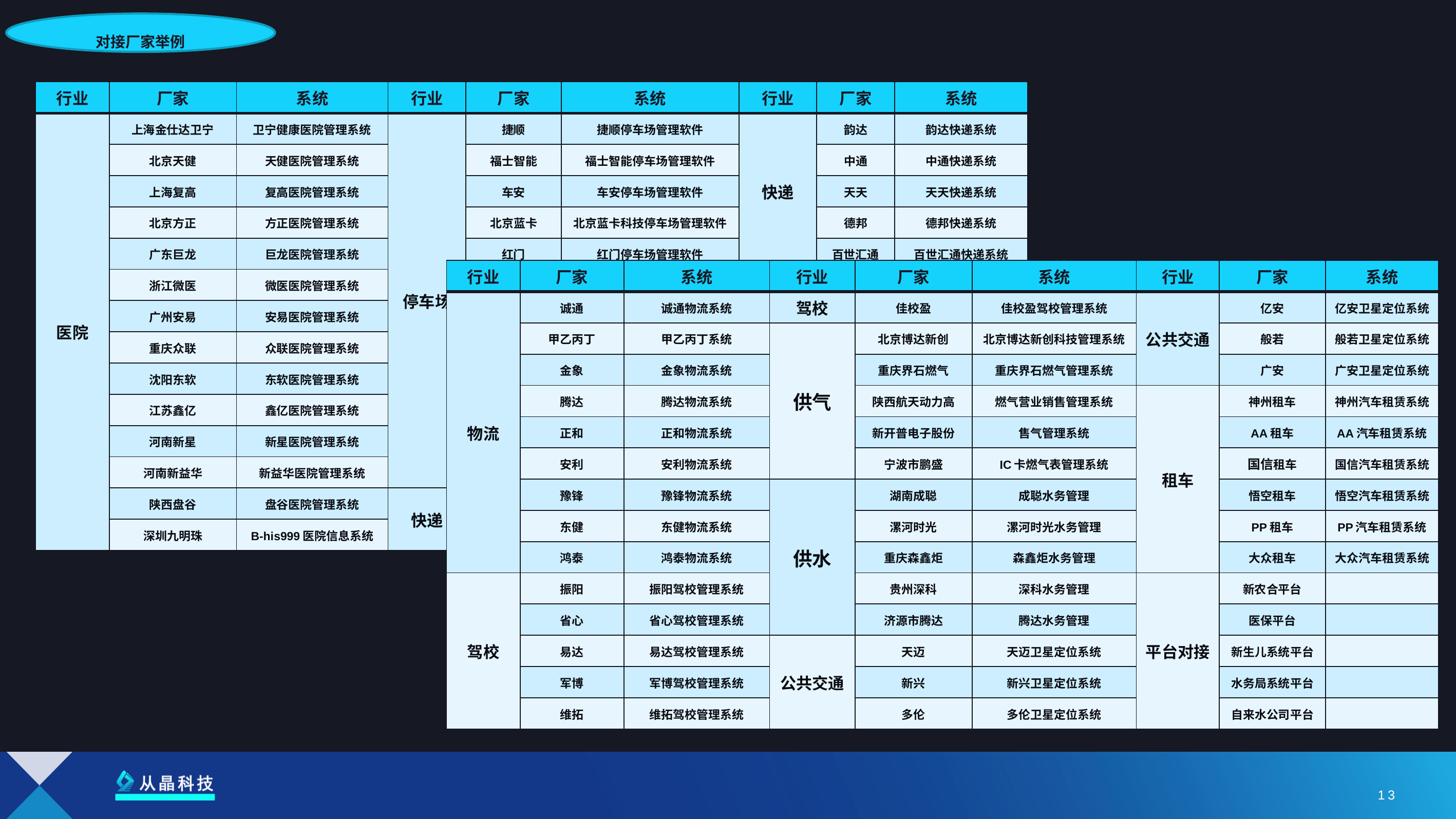

对接厂家举例
| 行业 | 厂家 | 系统 | 行业 | 厂家 | 系统 | 行业 | 厂家 | 系统 |
| --- | --- | --- | --- | --- | --- | --- | --- | --- |
| 医院 | 上海金仕达卫宁 | 卫宁健康医院管理系统 | 停车场 | 捷顺 | 捷顺停车场管理软件 | 快递 | 韵达 | 韵达快递系统 |
|  | 北京天健 | 天健医院管理系统 |  | 福士智能 | 福士智能停车场管理软件 |  | 中通 | 中通快递系统 |
|  | 上海复高 | 复高医院管理系统 |  | 车安 | 车安停车场管理软件 |  | 天天 | 天天快递系统 |
|  | 北京方正 | 方正医院管理系统 |  | 北京蓝卡 | 北京蓝卡科技停车场管理软件 |  | 德邦 | 德邦快递系统 |
|  | 广东巨龙 | 巨龙医院管理系统 |  | 红门 | 红门停车场管理软件 |  | 百世汇通 | 百世汇通快递系统 |
|  | 浙江微医 | 微医医院管理系统 |  | 科拓 | 科拓停车场管理软件 | 物流 | 德邦 | 德邦物流系统 |
|  | 广州安易 | 安易医院管理系统 |  | 安居宝 | 安居宝停车场管理软件 |  | 远成 | 远成物流系统 |
|  | 重庆众联 | 众联医院管理系统 |  | 立方 | 立方停车场管理软件 |  | 京东 | 京东物流系统 |
|  | 沈阳东软 | 东软医院管理系统 |  | 道尔 | 道尔停车场管理软件 |  | 嘉里 | 嘉里物流系统 |
|  | 江苏鑫亿 | 鑫亿医院管理系统 |  | 金溢 | 金溢停车场管理软件 |  | 壹米滴答 | 壹米滴答物流系统 |
|  | 河南新星 | 新星医院管理系统 |  | 科松 | 科松停车场管理软件 |  | 安能 | 安能物流系统 |
|  | 河南新益华 | 新益华医院管理系统 |  | ETCP | ETCP停车场管理软件 |  | 海丰 | 海丰物流系统 |
|  | 陕西盘谷 | 盘谷医院管理系统 | 快递 | 圆通 | 圆通快递系统 |  | 万里 | 万里物流系统 |
|  | 深圳九明珠 | B-his999医院信息系统 |  | 申通 | 申通快递系统 |  | 创新 | 创新物流系统 |
| 行业 | 厂家 | 系统 | 行业 | 厂家 | 系统 | 行业 | 厂家 | 系统 |
| --- | --- | --- | --- | --- | --- | --- | --- | --- |
| 物流 | 诚通 | 诚通物流系统 | 驾校 | 佳校盈 | 佳校盈驾校管理系统 | 公共交通 | 亿安 | 亿安卫星定位系统 |
|  | 甲乙丙丁 | 甲乙丙丁系统 | 供气 | 北京博达新创 | 北京博达新创科技管理系统 |  | 般若 | 般若卫星定位系统 |
|  | 金象 | 金象物流系统 |  | 重庆界石燃气 | 重庆界石燃气管理系统 |  | 广安 | 广安卫星定位系统 |
|  | 腾达 | 腾达物流系统 |  | 陕西航天动力高 | 燃气营业销售管理系统 | 租车 | 神州租车 | 神州汽车租赁系统 |
|  | 正和 | 正和物流系统 |  | 新开普电子股份 | 售气管理系统 |  | AA租车 | AA汽车租赁系统 |
|  | 安利 | 安利物流系统 |  | 宁波市鹏盛 | IC卡燃气表管理系统 |  | 国信租车 | 国信汽车租赁系统 |
|  | 豫锋 | 豫锋物流系统 | 供水 | 湖南成聪 | 成聪水务管理 |  | 悟空租车 | 悟空汽车租赁系统 |
|  | 东健 | 东健物流系统 |  | 漯河时光 | 漯河时光水务管理 |  | PP租车 | PP汽车租赁系统 |
|  | 鸿泰 | 鸿泰物流系统 |  | 重庆森鑫炬 | 森鑫炬水务管理 |  | 大众租车 | 大众汽车租赁系统 |
| 驾校 | 振阳 | 振阳驾校管理系统 |  | 贵州深科 | 深科水务管理 | 平台对接 | 新农合平台 |  |
|  | 省心 | 省心驾校管理系统 |  | 济源市腾达 | 腾达水务管理 |  | 医保平台 |  |
|  | 易达 | 易达驾校管理系统 | 公共交通 | 天迈 | 天迈卫星定位系统 |  | 新生儿系统平台 |  |
|  | 军博 | 军博驾校管理系统 |  | 新兴 | 新兴卫星定位系统 |  | 水务局系统平台 |  |
|  | 维拓 | 维拓驾校管理系统 |  | 多伦 | 多伦卫星定位系统 |  | 自来水公司平台 |  |
13